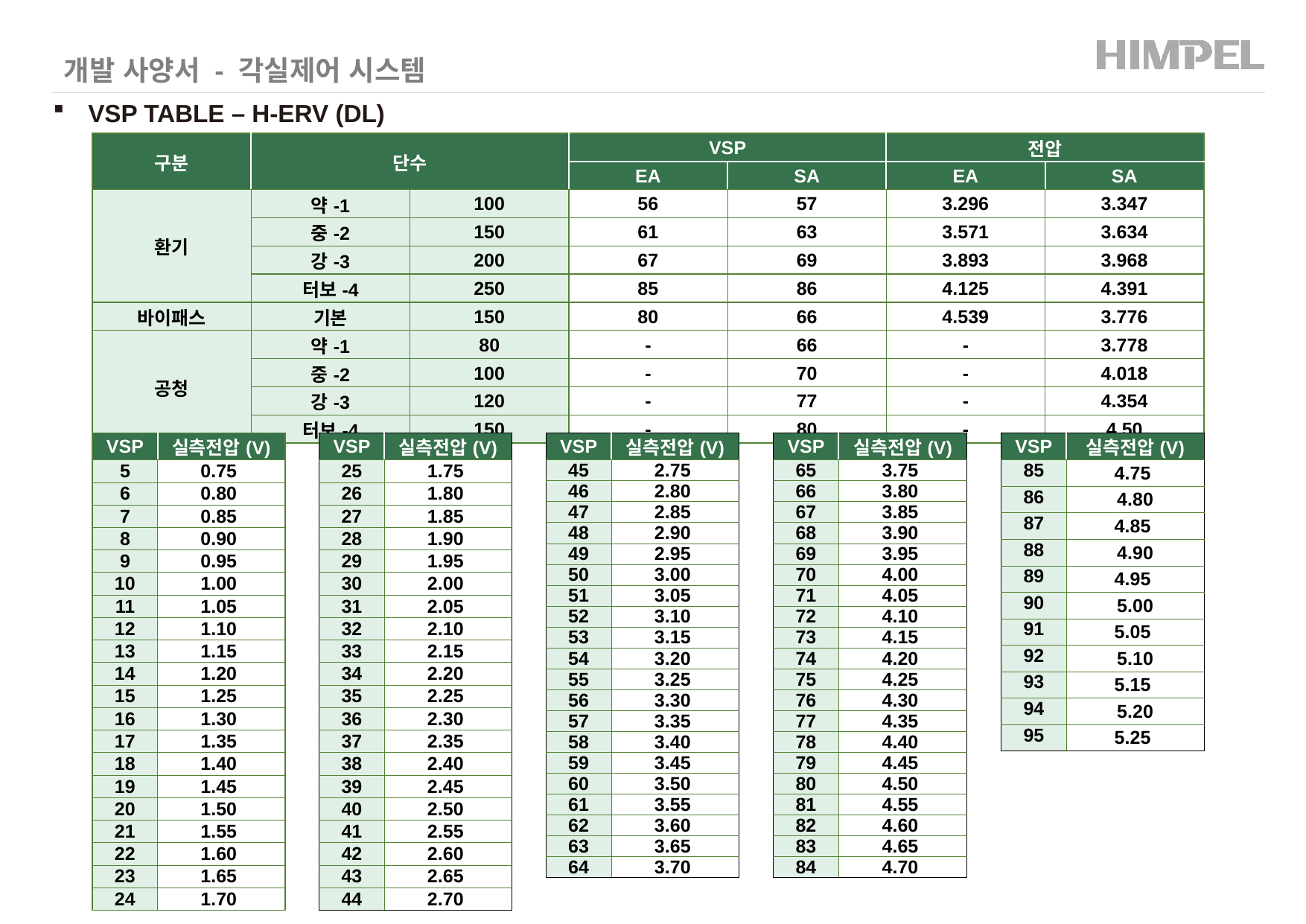

개발 사양서 - 각실제어 시스템
VSP TABLE – H-ERV (DL)
| 구분 | 단수 |  | VSP |  | 전압 |  |
| --- | --- | --- | --- | --- | --- | --- |
|  |  |  | EA | SA | EA | SA |
| 환기 | 약-1 | 100 | 56 | 57 | 3.296 | 3.347 |
|  | 중-2 | 150 | 61 | 63 | 3.571 | 3.634 |
|  | 강-3 | 200 | 67 | 69 | 3.893 | 3.968 |
|  | 터보-4 | 250 | 85 | 86 | 4.125 | 4.391 |
| 바이패스 | 기본 | 150 | 80 | 66 | 4.539 | 3.776 |
| 공청 | 약-1 | 80 | - | 66 | - | 3.778 |
|  | 중-2 | 100 | - | 70 | - | 4.018 |
|  | 강-3 | 120 | - | 77 | - | 4.354 |
|  | 터보-4 | 150 | - | 80 | - | 4.50 |
| VSP | 실측전압(V) |
| --- | --- |
| 5 | 0.75 |
| 6 | 0.80 |
| 7 | 0.85 |
| 8 | 0.90 |
| 9 | 0.95 |
| 10 | 1.00 |
| 11 | 1.05 |
| 12 | 1.10 |
| 13 | 1.15 |
| 14 | 1.20 |
| 15 | 1.25 |
| 16 | 1.30 |
| 17 | 1.35 |
| 18 | 1.40 |
| 19 | 1.45 |
| 20 | 1.50 |
| 21 | 1.55 |
| 22 | 1.60 |
| 23 | 1.65 |
| 24 | 1.70 |
| VSP | 실측전압(V) |
| --- | --- |
| 25 | 1.75 |
| 26 | 1.80 |
| 27 | 1.85 |
| 28 | 1.90 |
| 29 | 1.95 |
| 30 | 2.00 |
| 31 | 2.05 |
| 32 | 2.10 |
| 33 | 2.15 |
| 34 | 2.20 |
| 35 | 2.25 |
| 36 | 2.30 |
| 37 | 2.35 |
| 38 | 2.40 |
| 39 | 2.45 |
| 40 | 2.50 |
| 41 | 2.55 |
| 42 | 2.60 |
| 43 | 2.65 |
| 44 | 2.70 |
| VSP | 실측전압(V) |
| --- | --- |
| 45 | 2.75 |
| 46 | 2.80 |
| 47 | 2.85 |
| 48 | 2.90 |
| 49 | 2.95 |
| 50 | 3.00 |
| 51 | 3.05 |
| 52 | 3.10 |
| 53 | 3.15 |
| 54 | 3.20 |
| 55 | 3.25 |
| 56 | 3.30 |
| 57 | 3.35 |
| 58 | 3.40 |
| 59 | 3.45 |
| 60 | 3.50 |
| 61 | 3.55 |
| 62 | 3.60 |
| 63 | 3.65 |
| 64 | 3.70 |
| VSP | 실측전압(V) |
| --- | --- |
| 65 | 3.75 |
| 66 | 3.80 |
| 67 | 3.85 |
| 68 | 3.90 |
| 69 | 3.95 |
| 70 | 4.00 |
| 71 | 4.05 |
| 72 | 4.10 |
| 73 | 4.15 |
| 74 | 4.20 |
| 75 | 4.25 |
| 76 | 4.30 |
| 77 | 4.35 |
| 78 | 4.40 |
| 79 | 4.45 |
| 80 | 4.50 |
| 81 | 4.55 |
| 82 | 4.60 |
| 83 | 4.65 |
| 84 | 4.70 |
| VSP | 실측전압(V) |
| --- | --- |
| 85 | 4.75 |
| 86 | 4.80 |
| 87 | 4.85 |
| 88 | 4.90 |
| 89 | 4.95 |
| 90 | 5.00 |
| 91 | 5.05 |
| 92 | 5.10 |
| 93 | 5.15 |
| 94 | 5.20 |
| 95 | 5.25 |